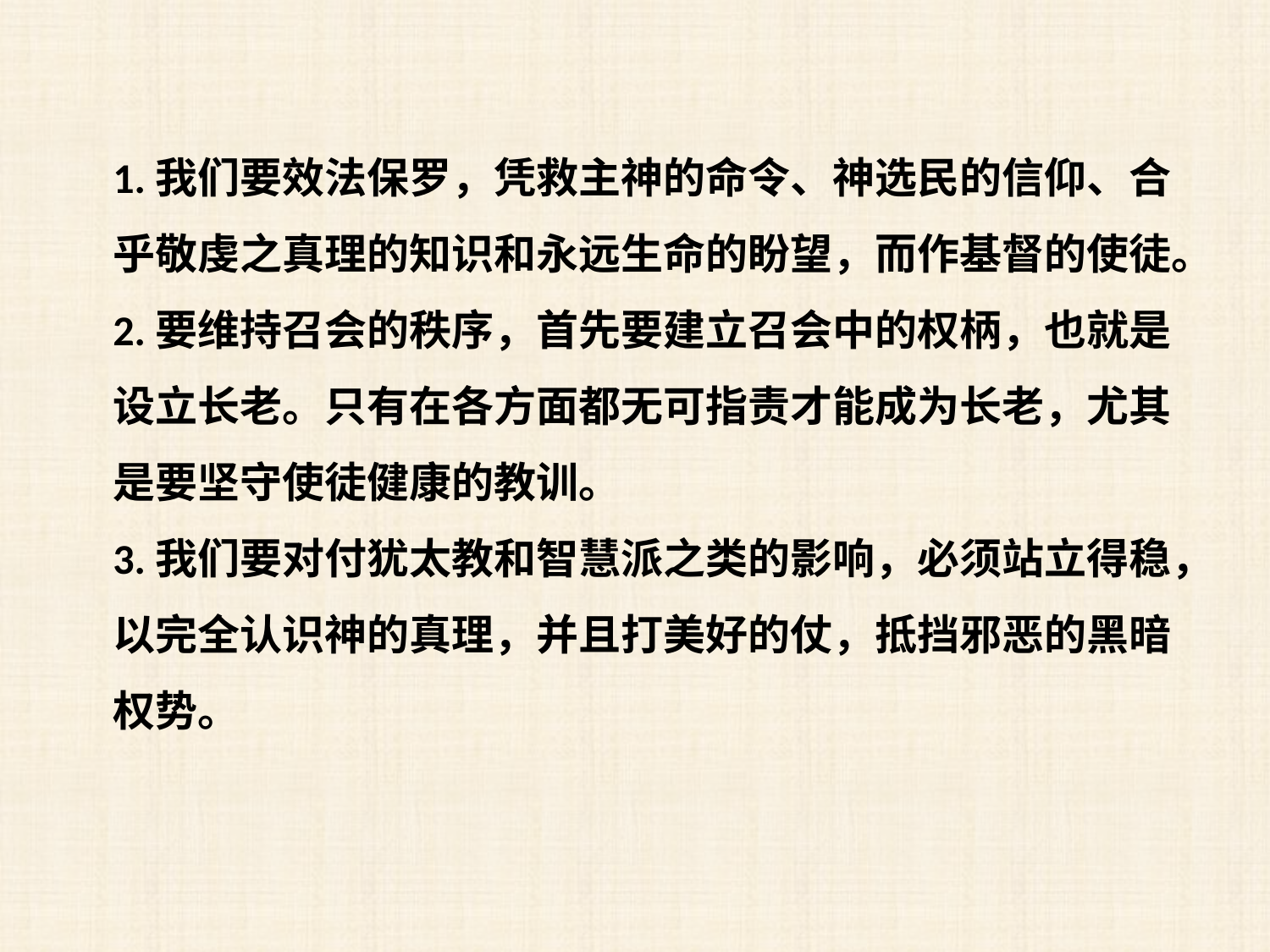

1.我们要效法保罗，凭救主神的命令、神选民的信仰、合乎敬虔之真理的知识和永远生命的盼望，而作基督的使徒。
2.要维持召会的秩序，首先要建立召会中的权柄，也就是设立长老。只有在各方面都无可指责才能成为长老，尤其是要坚守使徒健康的教训。
3.我们要对付犹太教和智慧派之类的影响，必须站立得稳，以完全认识神的真理，并且打美好的仗，抵挡邪恶的黑暗权势。